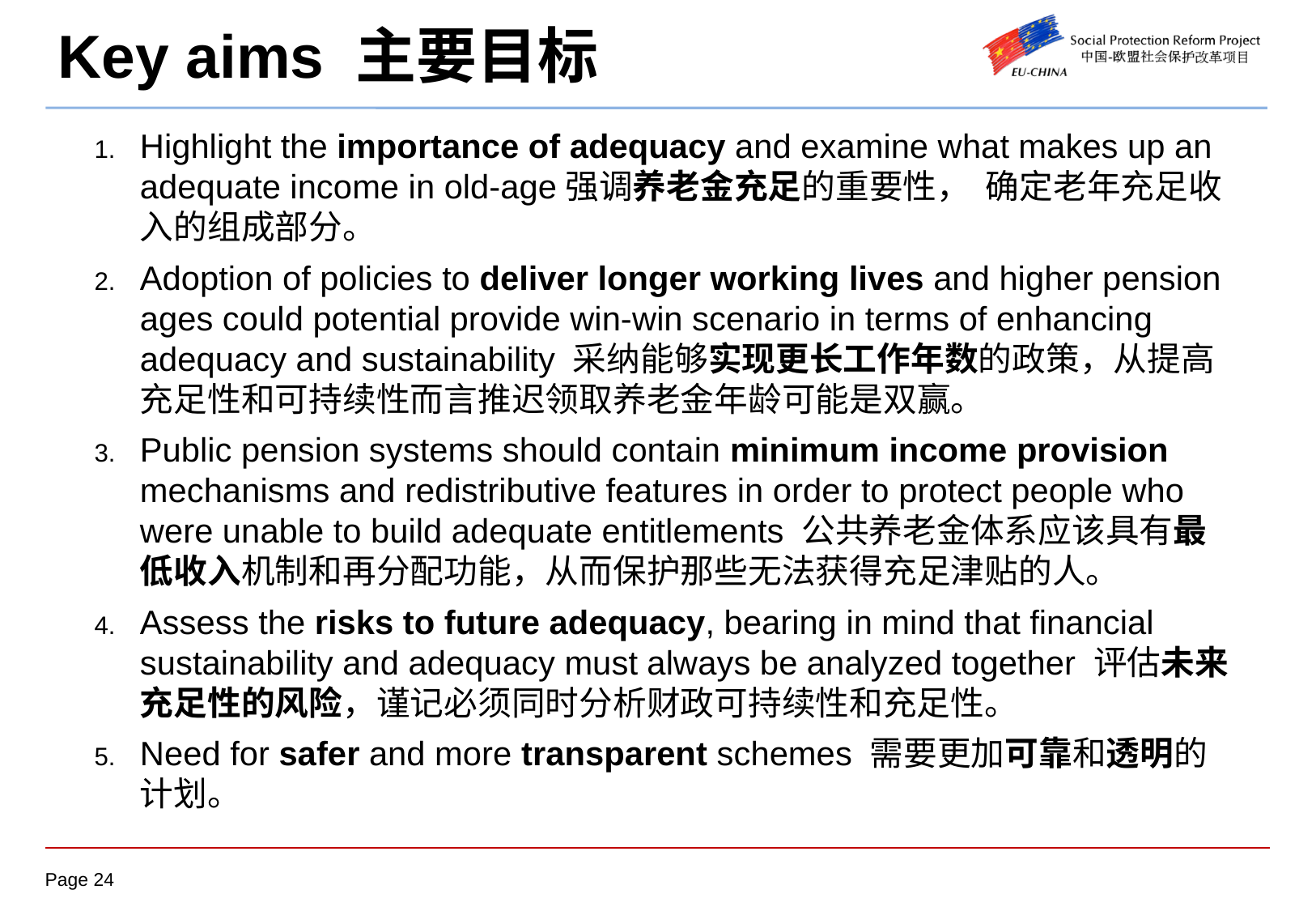

# Key aims 主要目标
Highlight the importance of adequacy and examine what makes up an adequate income in old-age强调养老金充足的重要性，  确定老年充足收入的组成部分。
Adoption of policies to deliver longer working lives and higher pension ages could potential provide win-win scenario in terms of enhancing adequacy and sustainability 采纳能够实现更长工作年数的政策，从提高充足性和可持续性而言推迟领取养老金年龄可能是双赢。
Public pension systems should contain minimum income provision mechanisms and redistributive features in order to protect people who were unable to build adequate entitlements 公共养老金体系应该具有最低收入机制和再分配功能，从而保护那些无法获得充足津贴的人。
Assess the risks to future adequacy, bearing in mind that financial sustainability and adequacy must always be analyzed together 评估未来充足性的风险，谨记必须同时分析财政可持续性和充足性。
Need for safer and more transparent schemes 需要更加可靠和透明的计划。